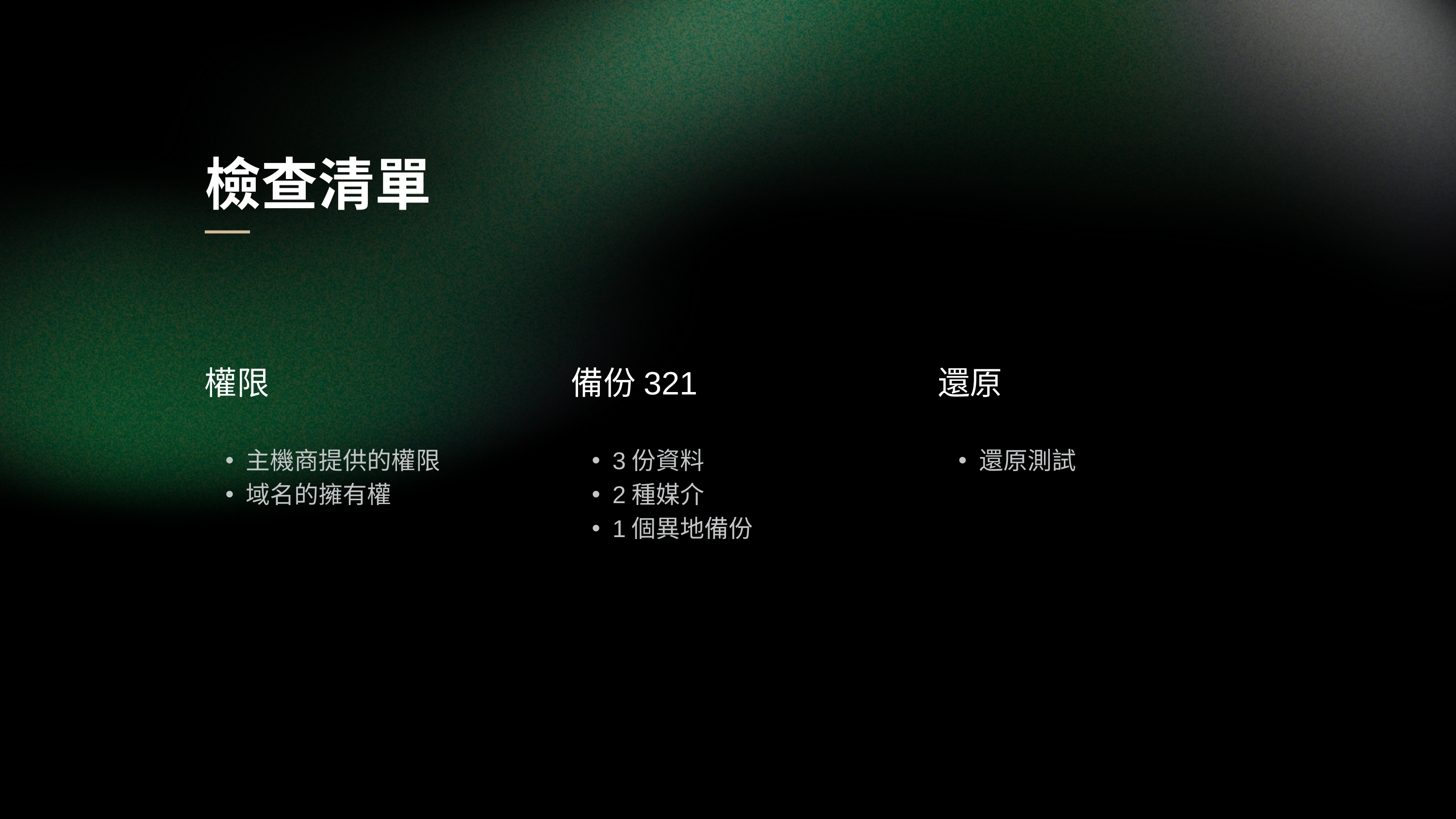

檢查清單

權限
備份321
還原
主機商提供的權限
域名的擁有權
3份資料
2種媒介
1個異地備份
還原測試